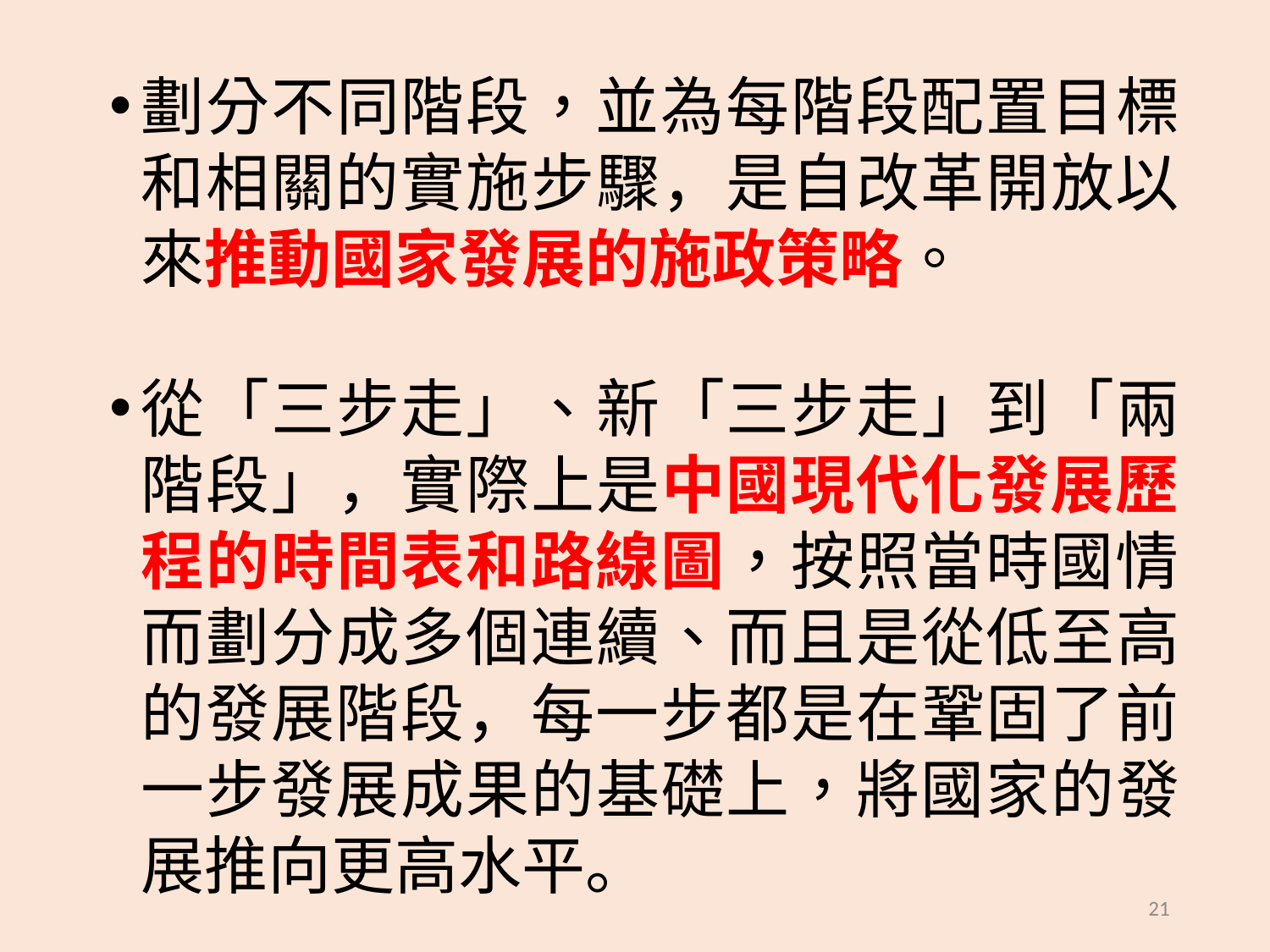

劃分不同階段，並為每階段配置目標和相關的實施步驟，是自改革開放以來推動國家發展的施政策略。

從「三步走」、新「三步走」到「兩階段」，實際上是中國現代化發展歷程的時間表和路線圖，按照當時國情而劃分成多個連續、而且是從低至高的發展階段，每一步都是在鞏固了前一步發展成果的基礎上，將國家的發展推向更高水平。
21